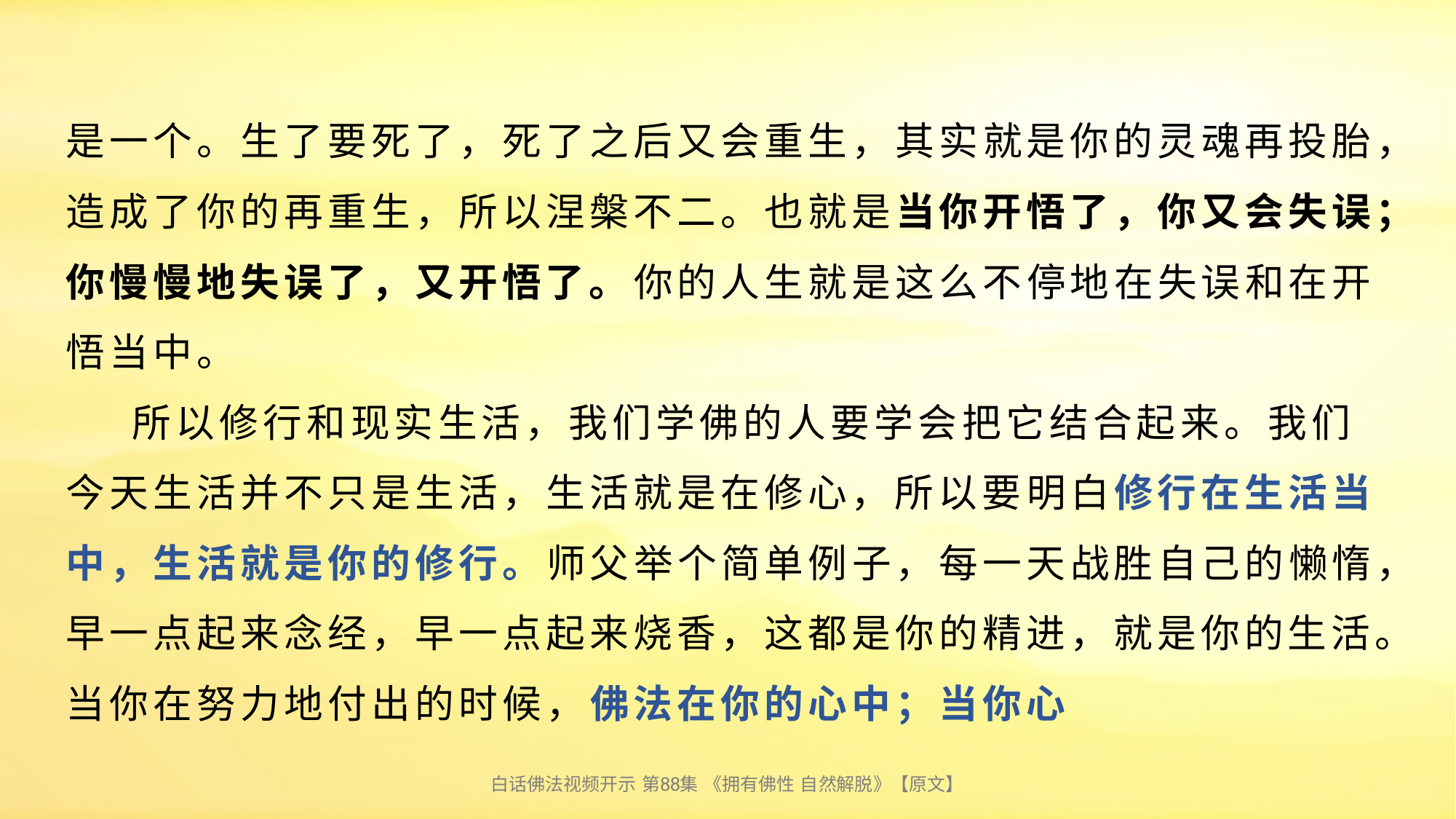

# 是一个。生了要死了，死了之后又会重生，其实就是你的灵魂再投胎，造成了你的再重生，所以涅槃不二。也就是当你开悟了，你又会失误；你慢慢地失误了，又开悟了。你的人生就是这么不停地在失误和在开悟当中。 所以修行和现实生活，我们学佛的人要学会把它结合起来。我们今天生活并不只是生活，生活就是在修心，所以要明白修行在生活当中，生活就是你的修行。师父举个简单例子，每一天战胜自己的懒惰，早一点起来念经，早一点起来烧香，这都是你的精进，就是你的生活。当你在努力地付出的时候，佛法在你的心中；当你心
白话佛法视频开示 第88集 《拥有佛性 自然解脱》【原文】